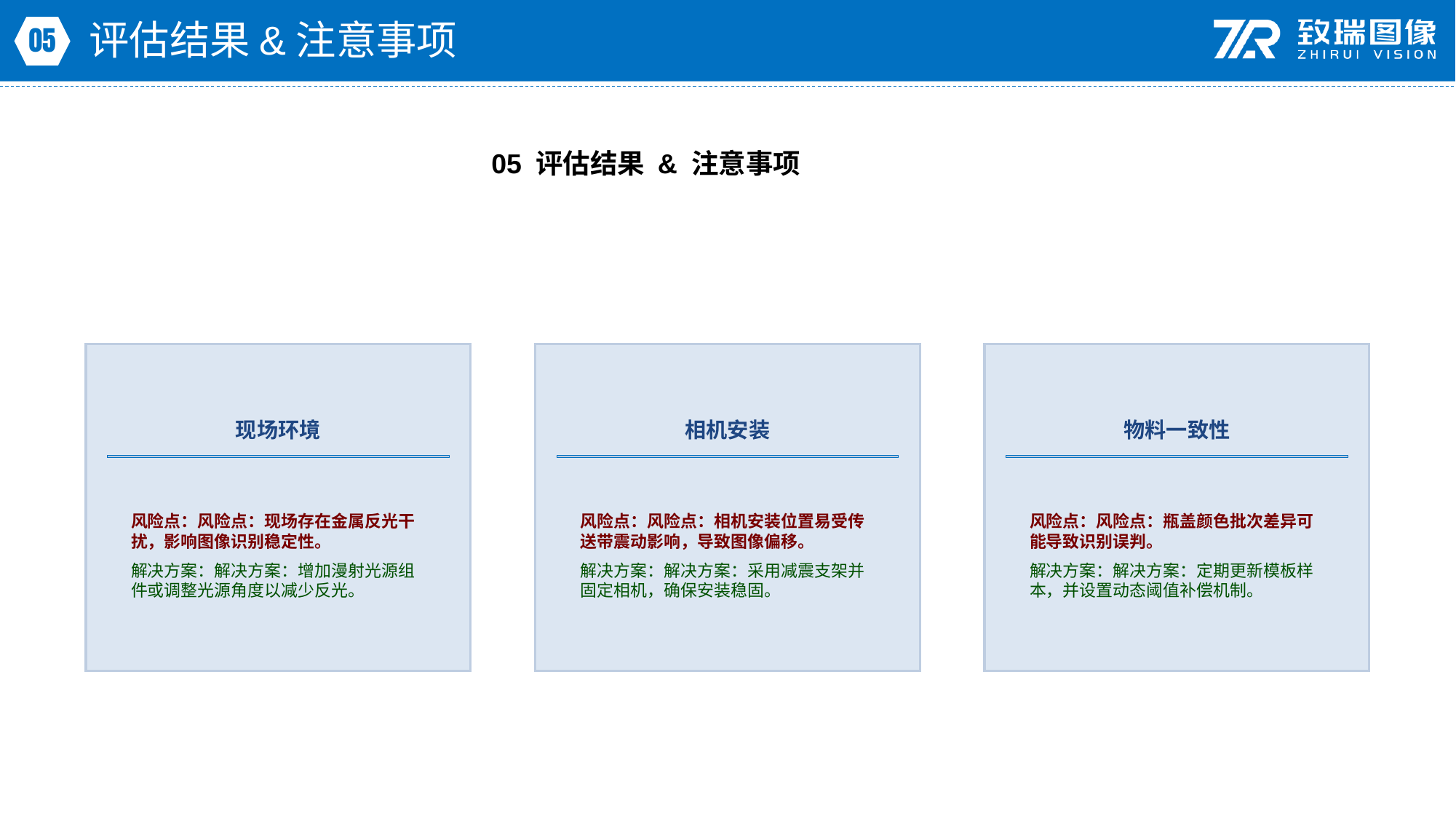

评估结果&注意事项
05

05 评估结果 & 注意事项

现场环境

相机安装

物料一致性

风险点：风险点：现场存在金属反光干扰，影响图像识别稳定性。
解决方案：解决方案：增加漫射光源组件或调整光源角度以减少反光。

风险点：风险点：相机安装位置易受传送带震动影响，导致图像偏移。
解决方案：解决方案：采用减震支架并固定相机，确保安装稳固。

风险点：风险点：瓶盖颜色批次差异可能导致识别误判。
解决方案：解决方案：定期更新模板样本，并设置动态阈值补偿机制。